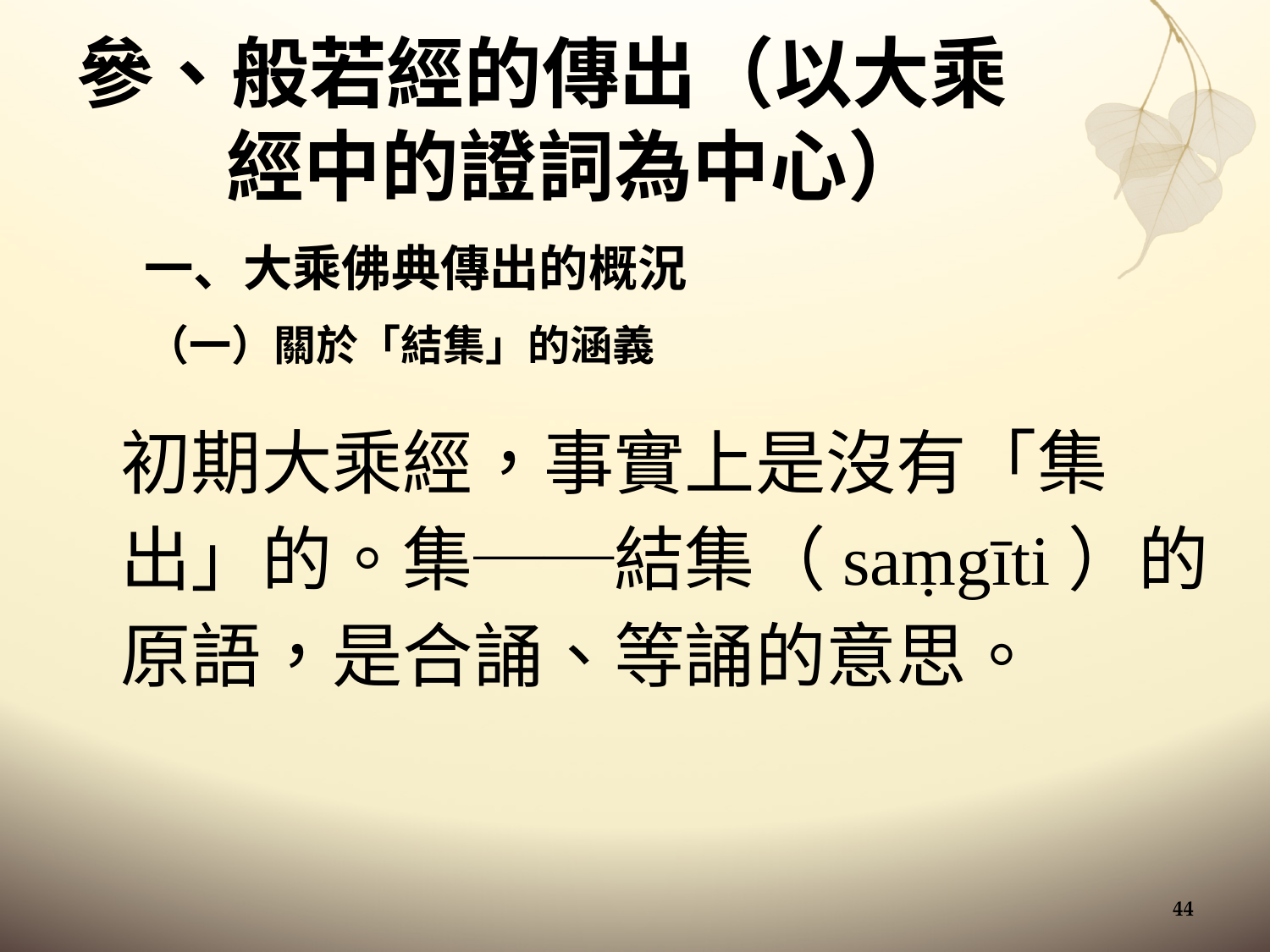

# 參、般若經的傳出（以大乘經中的證詞為中心）
一、大乘佛典傳出的概況
（一）關於「結集」的涵義
初期大乘經，事實上是沒有「集出」的。集──結集（saṃgīti）的原語，是合誦、等誦的意思。
44